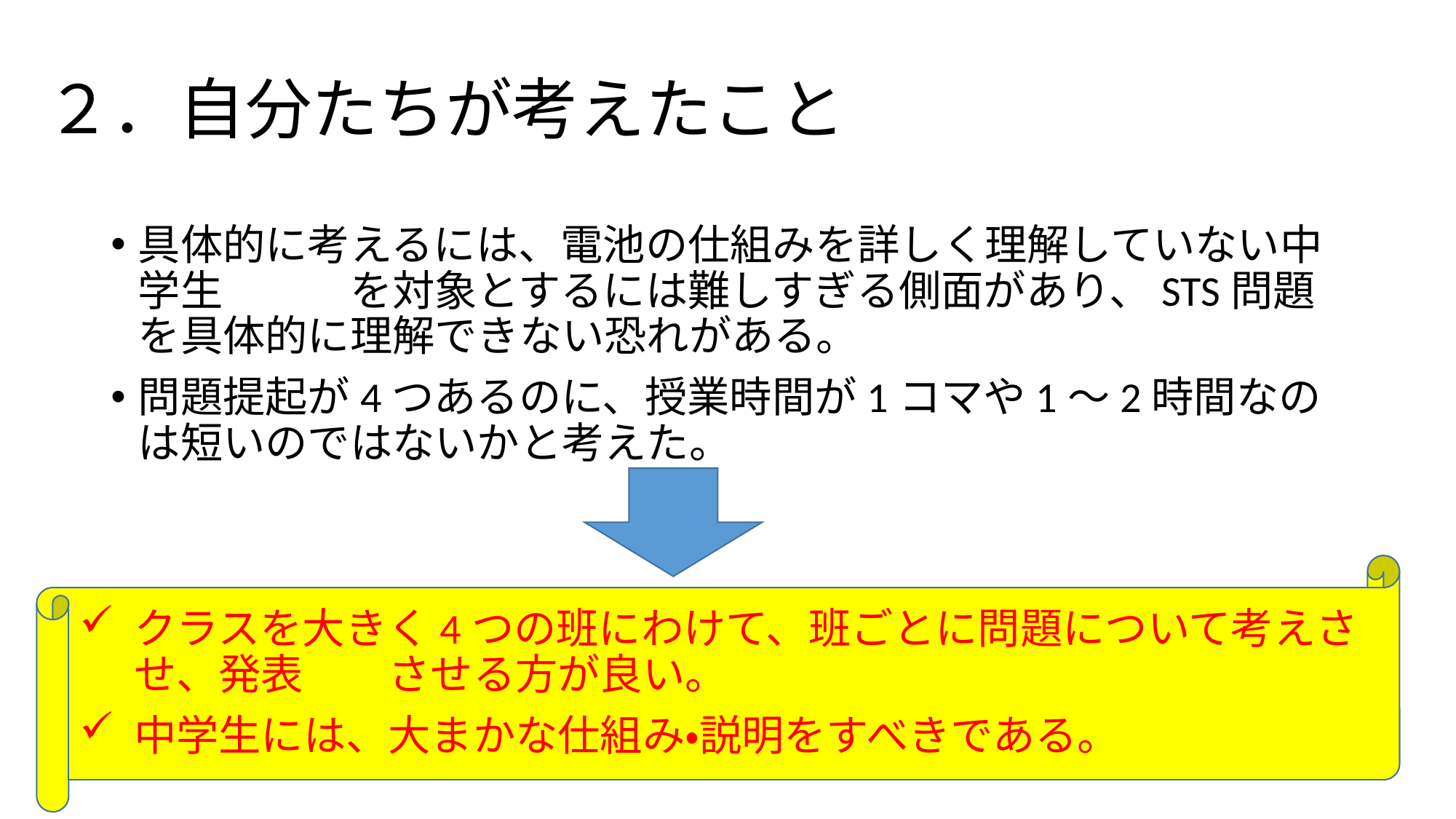

# ２．自分たちが考えたこと
具体的に考えるには、電池の仕組みを詳しく理解していない中学生　　　を対象とするには難しすぎる側面があり、STS問題を具体的に理解できない恐れがある。
問題提起が4つあるのに、授業時間が1コマや1～2時間なのは短いのではないかと考えた。

クラスを大きく4つの班にわけて、班ごとに問題について考えさせ、発表　　させる方が良い。
中学生には、大まかな仕組み・説明をすべきである。